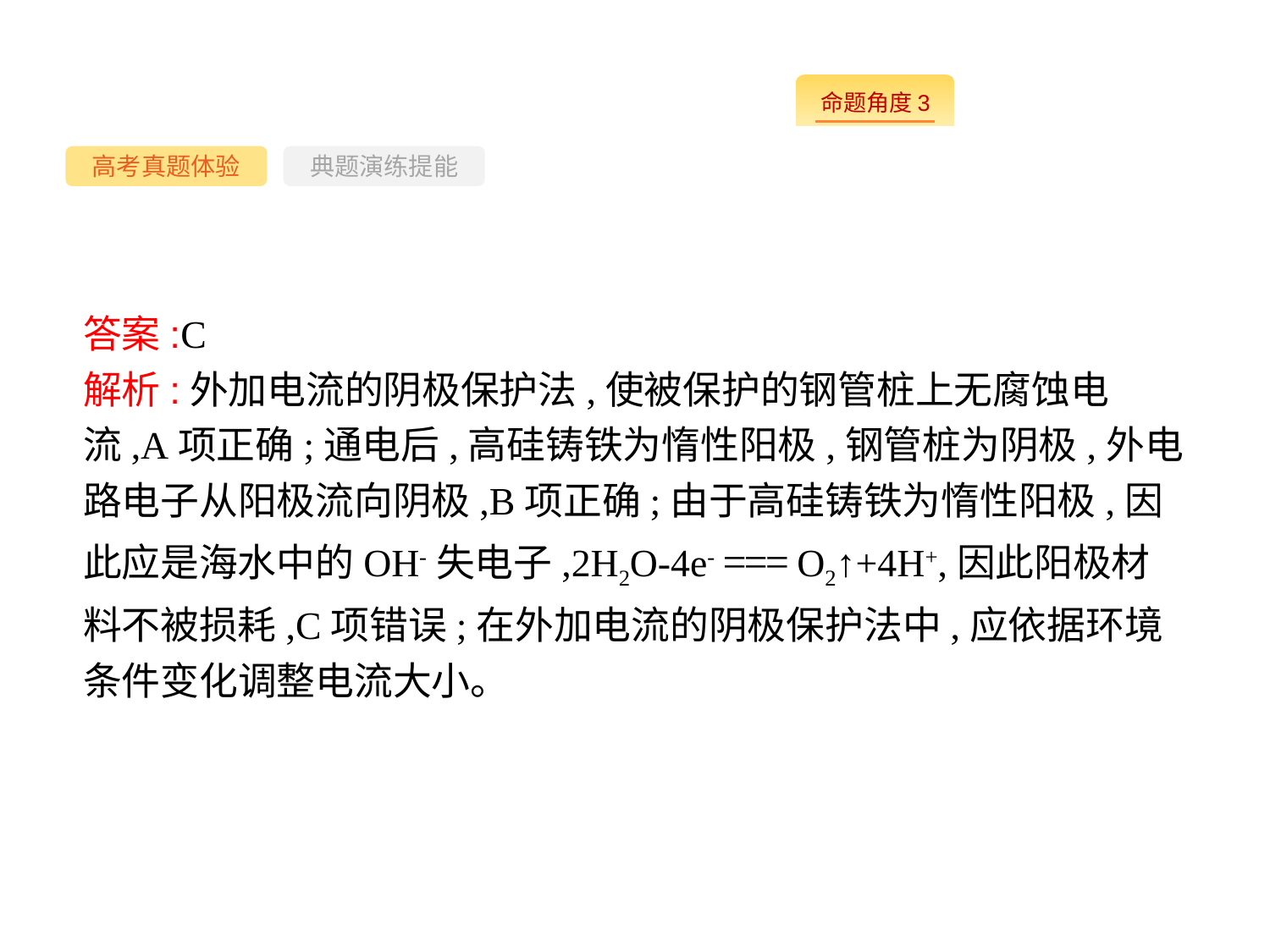

-37-
高考真题体验
典题演练提能
答案:C
解析:外加电流的阴极保护法,使被保护的钢管桩上无腐蚀电流,A项正确;通电后,高硅铸铁为惰性阳极,钢管桩为阴极,外电路电子从阳极流向阴极,B项正确;由于高硅铸铁为惰性阳极,因此应是海水中的OH-失电子,2H2O-4e- === O2↑+4H+,因此阳极材料不被损耗,C项错误;在外加电流的阴极保护法中,应依据环境条件变化调整电流大小。